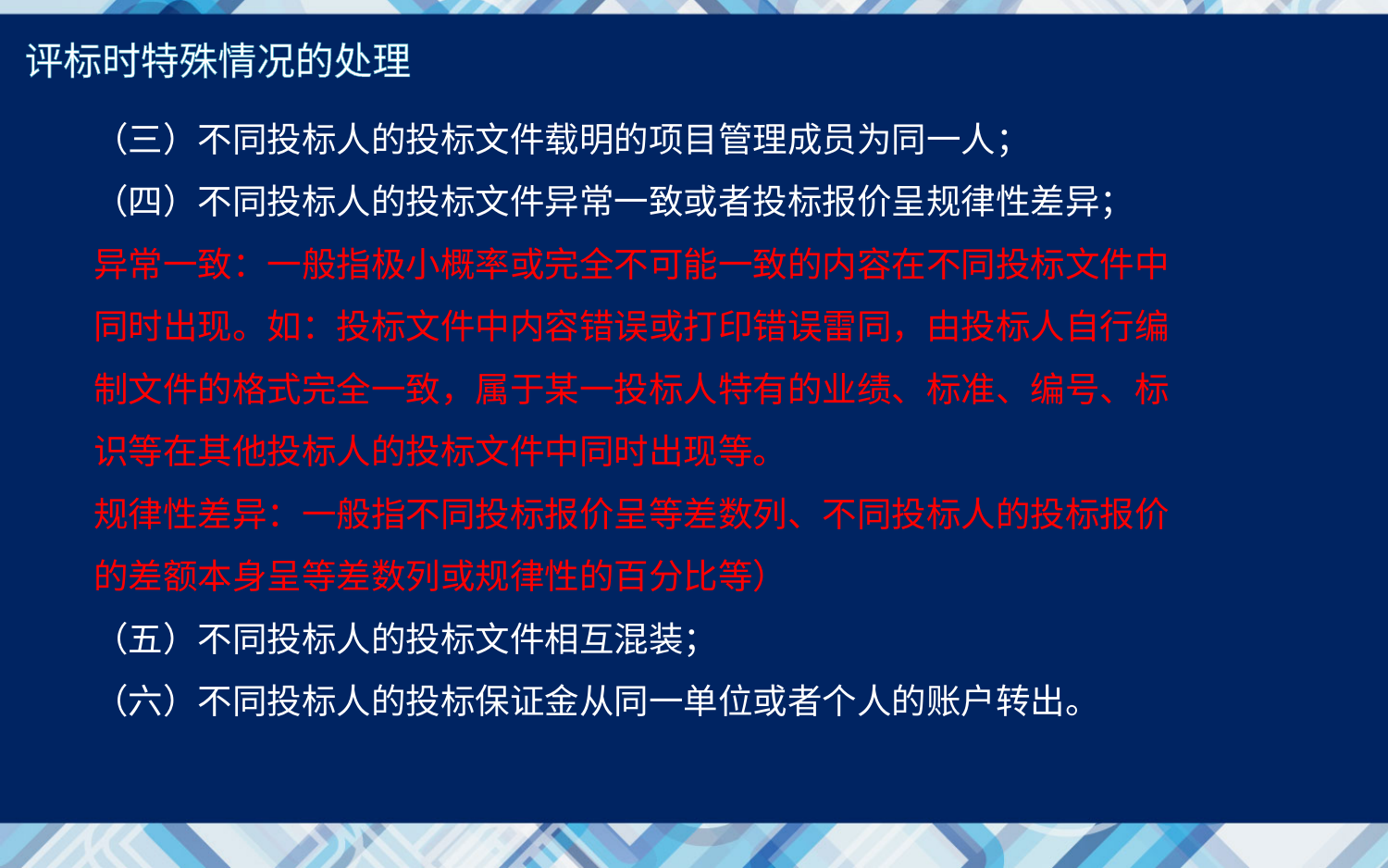

评标时特殊情况的处理
（三）不同投标人的投标文件载明的项目管理成员为同一人；
（四）不同投标人的投标文件异常一致或者投标报价呈规律性差异；
异常一致：一般指极小概率或完全不可能一致的内容在不同投标文件中同时出现。如：投标文件中内容错误或打印错误雷同，由投标人自行编制文件的格式完全一致，属于某一投标人特有的业绩、标准、编号、标识等在其他投标人的投标文件中同时出现等。
规律性差异：一般指不同投标报价呈等差数列、不同投标人的投标报价的差额本身呈等差数列或规律性的百分比等）
（五）不同投标人的投标文件相互混装；
（六）不同投标人的投标保证金从同一单位或者个人的账户转出。